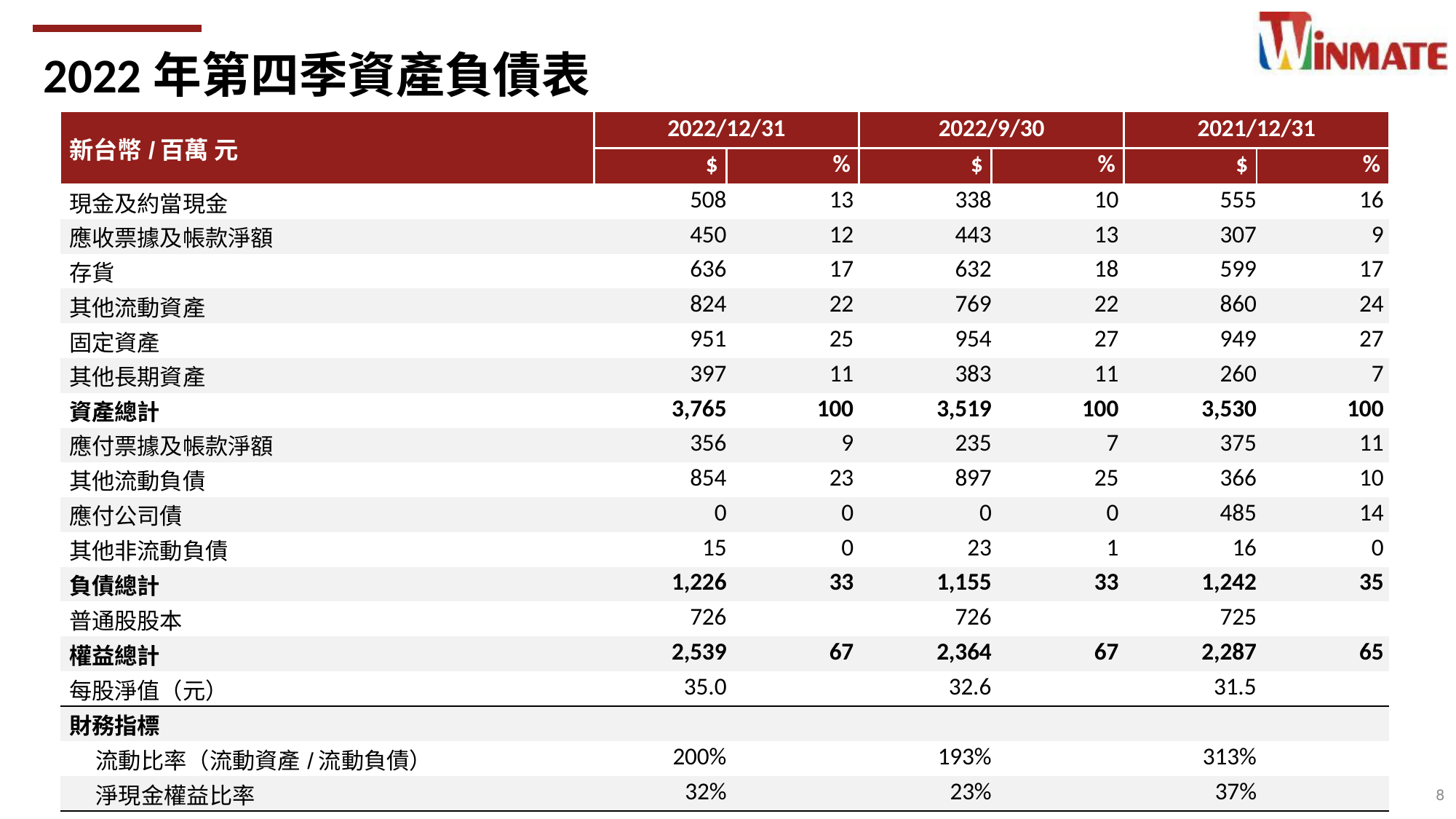

2022年第四季資產負債表
| 新台幣/百萬 元 | 2022/12/31 |  | 2022/9/30 |  | 2021/12/31 |  |
| --- | --- | --- | --- | --- | --- | --- |
|  | $ | % | $ | % | $ | % |
| 現金及約當現金 | 508 | 13 | 338 | 10 | 555 | 16 |
| 應收票據及帳款淨額 | 450 | 12 | 443 | 13 | 307 | 9 |
| 存貨 | 636 | 17 | 632 | 18 | 599 | 17 |
| 其他流動資產 | 824 | 22 | 769 | 22 | 860 | 24 |
| 固定資產 | 951 | 25 | 954 | 27 | 949 | 27 |
| 其他長期資產 | 397 | 11 | 383 | 11 | 260 | 7 |
| 資產總計 | 3,765 | 100 | 3,519 | 100 | 3,530 | 100 |
| 應付票據及帳款淨額 | 356 | 9 | 235 | 7 | 375 | 11 |
| 其他流動負債 | 854 | 23 | 897 | 25 | 366 | 10 |
| 應付公司債 | 0 | 0 | 0 | 0 | 485 | 14 |
| 其他非流動負債 | 15 | 0 | 23 | 1 | 16 | 0 |
| 負債總計 | 1,226 | 33 | 1,155 | 33 | 1,242 | 35 |
| 普通股股本 | 726 |  | 726 |  | 725 |  |
| 權益總計 | 2,539 | 67 | 2,364 | 67 | 2,287 | 65 |
| 每股淨值（元） | 35.0 |  | 32.6 |  | 31.5 |  |
| 財務指標 |  |  |  |  |  |  |
| 流動比率（流動資產/流動負債） | 200% |  | 193% |  | 313% |  |
| 淨現金權益比率 | 32% |  | 23% |  | 37% |  |
8